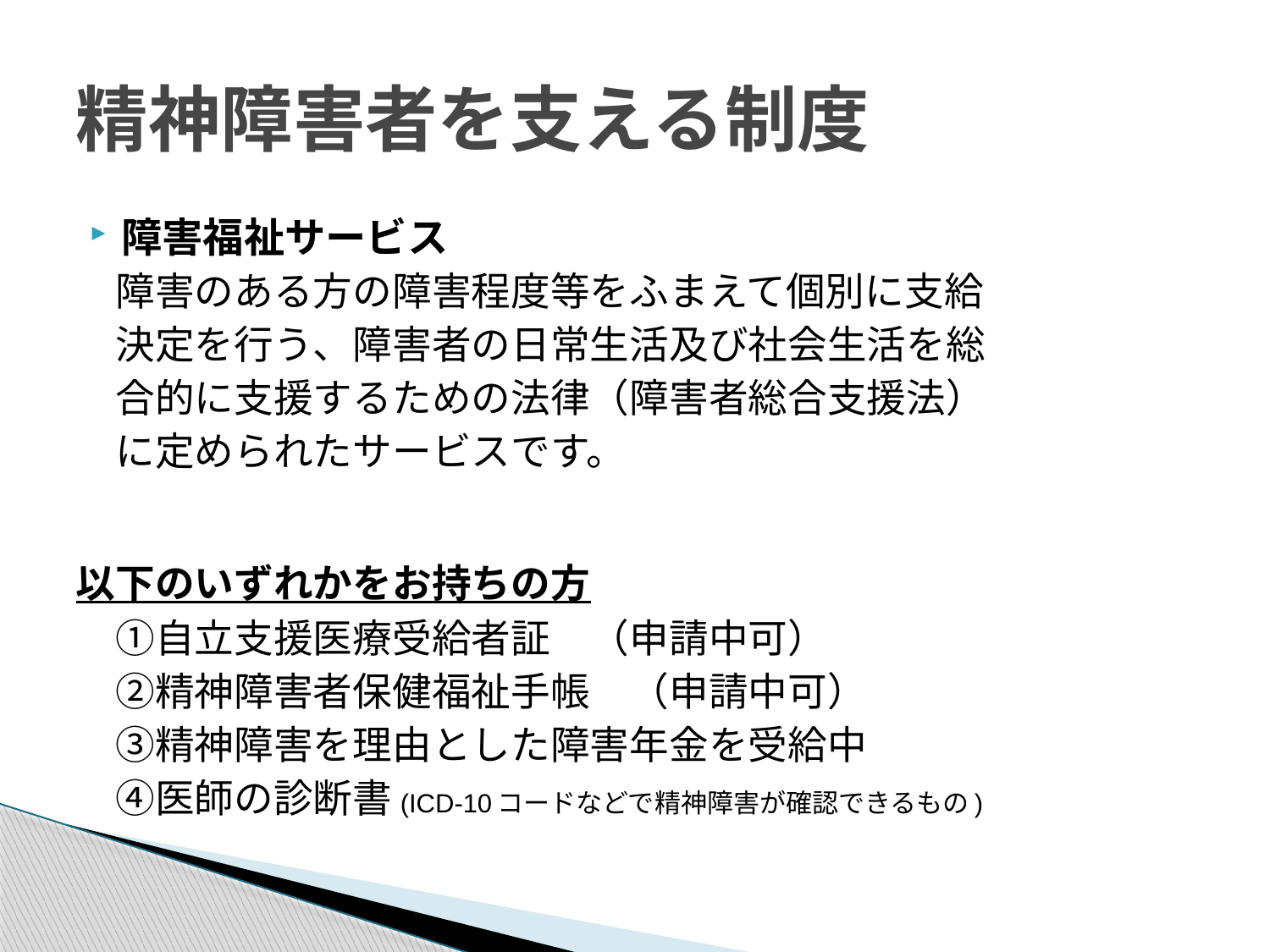

# 精神障害者を支える制度
障害福祉サービス
　障害のある方の障害程度等をふまえて個別に支給
　決定を行う、障害者の日常生活及び社会生活を総
　合的に支援するための法律（障害者総合支援法）
　に定められたサービスです。

以下のいずれかをお持ちの方
　①自立支援医療受給者証　（申請中可）
　②精神障害者保健福祉手帳　（申請中可）
　③精神障害を理由とした障害年金を受給中
　④医師の診断書(ICD-10コードなどで精神障害が確認できるもの)